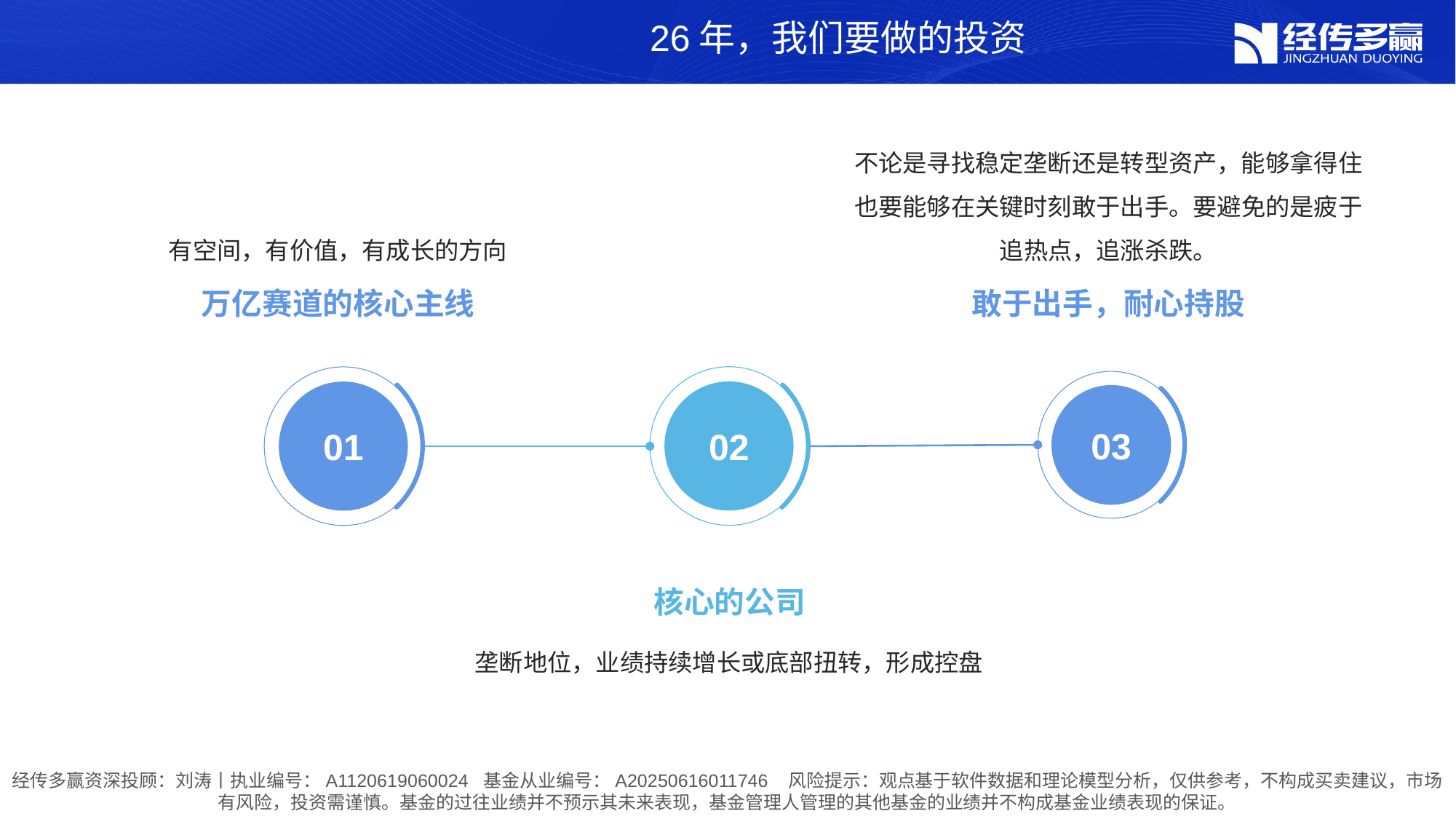

26年，我们要做的投资
有空间，有价值，有成长的方向
不论是寻找稳定垄断还是转型资产，能够拿得住也要能够在关键时刻敢于出手。要避免的是疲于追热点，追涨杀跌。
万亿赛道的核心主线
敢于出手，耐心持股

02
01
03
核心的公司
垄断地位，业绩持续增长或底部扭转，形成控盘